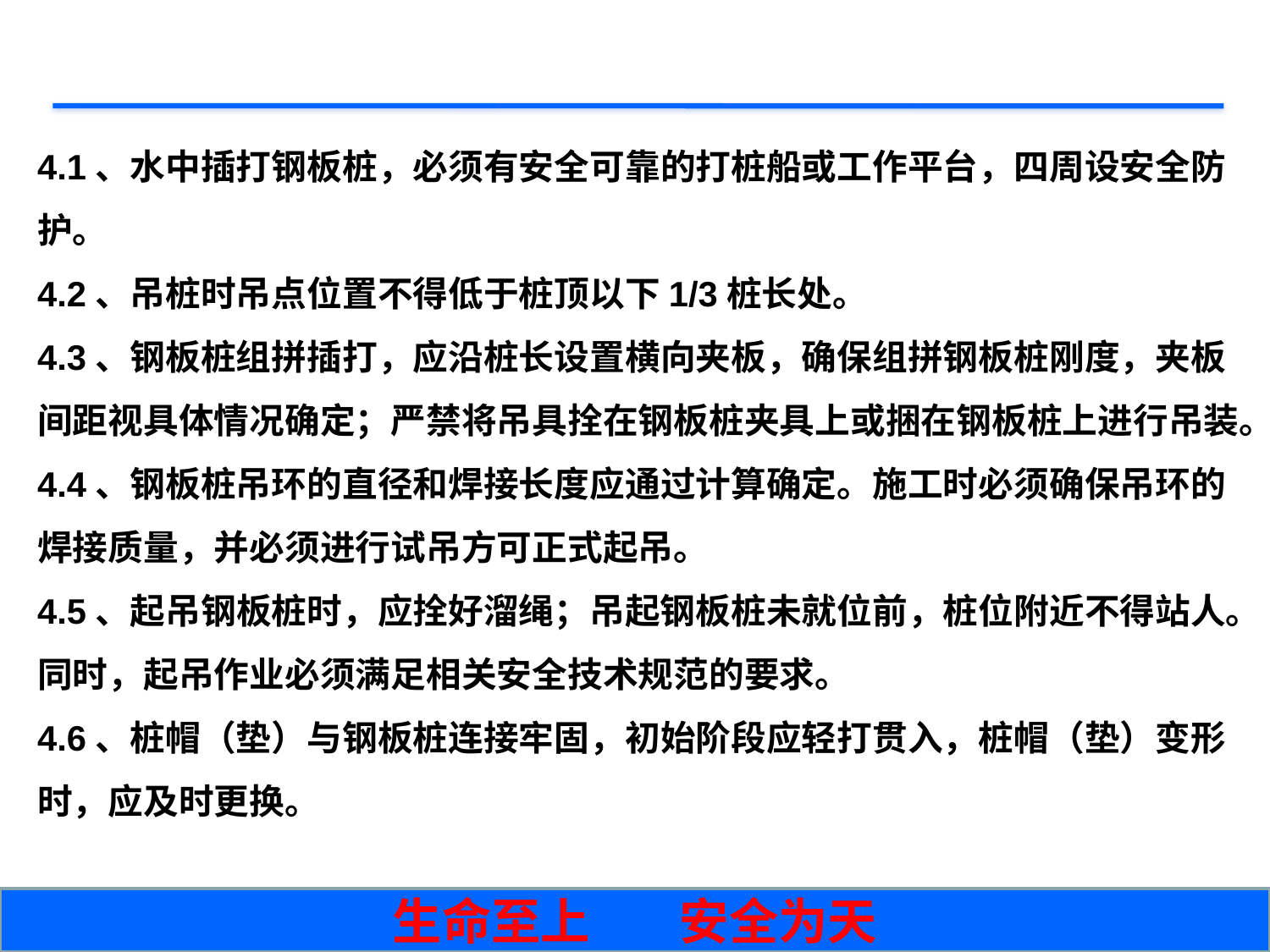

4.1、水中插打钢板桩，必须有安全可靠的打桩船或工作平台，四周设安全防护。
4.2、吊桩时吊点位置不得低于桩顶以下1/3桩长处。
4.3、钢板桩组拼插打，应沿桩长设置横向夹板，确保组拼钢板桩刚度，夹板间距视具体情况确定；严禁将吊具拴在钢板桩夹具上或捆在钢板桩上进行吊装。
4.4、钢板桩吊环的直径和焊接长度应通过计算确定。施工时必须确保吊环的焊接质量，并必须进行试吊方可正式起吊。
4.5、起吊钢板桩时，应拴好溜绳；吊起钢板桩未就位前，桩位附近不得站人。同时，起吊作业必须满足相关安全技术规范的要求。
4.6、桩帽（垫）与钢板桩连接牢固，初始阶段应轻打贯入，桩帽（垫）变形时，应及时更换。